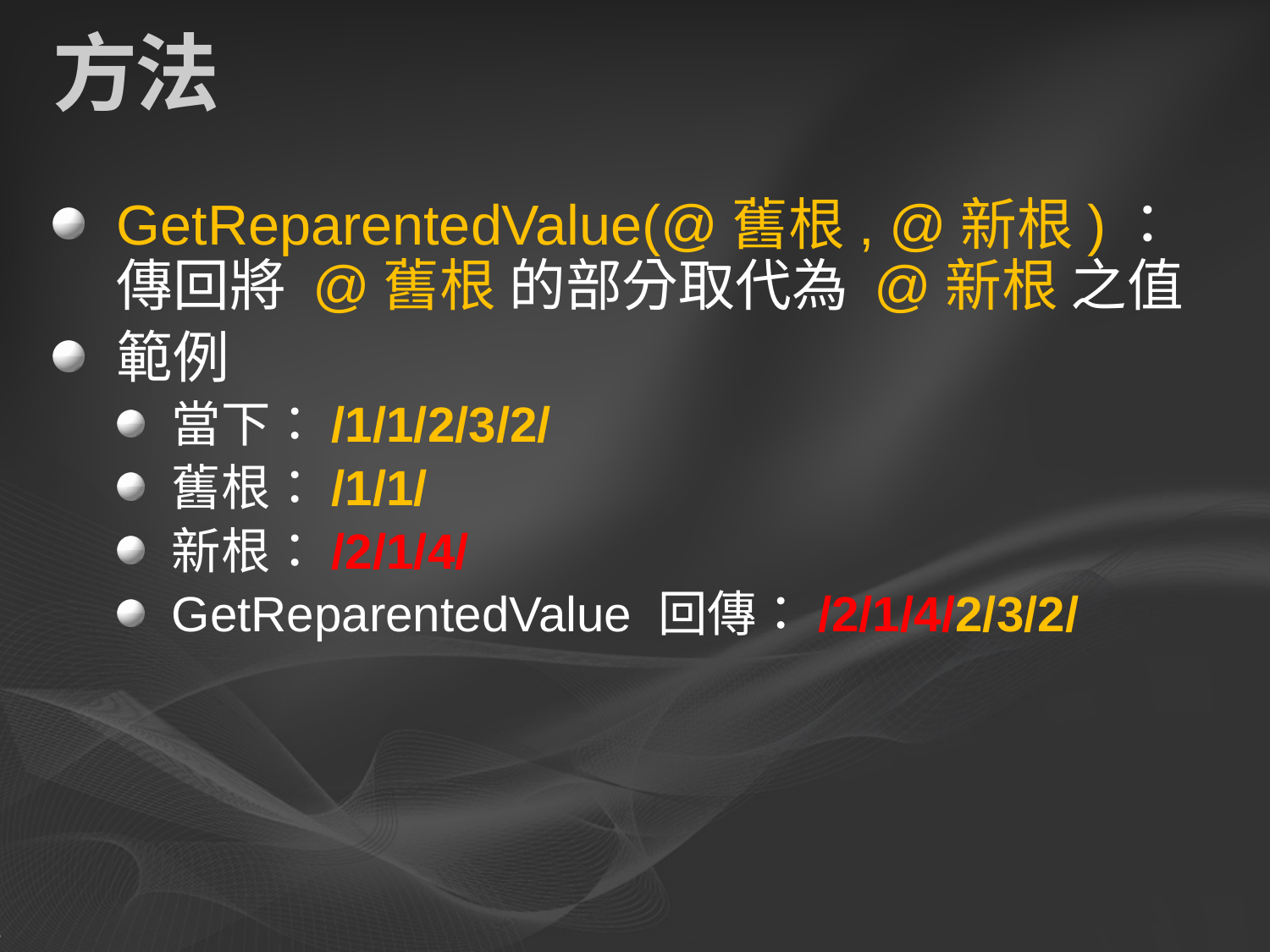

# 方法
GetReparentedValue(@舊根, @新根)：傳回將 @舊根 的部分取代為 @新根 之值
範例
當下：/1/1/2/3/2/
舊根：/1/1/
新根：/2/1/4/
GetReparentedValue 回傳：/2/1/4/2/3/2/